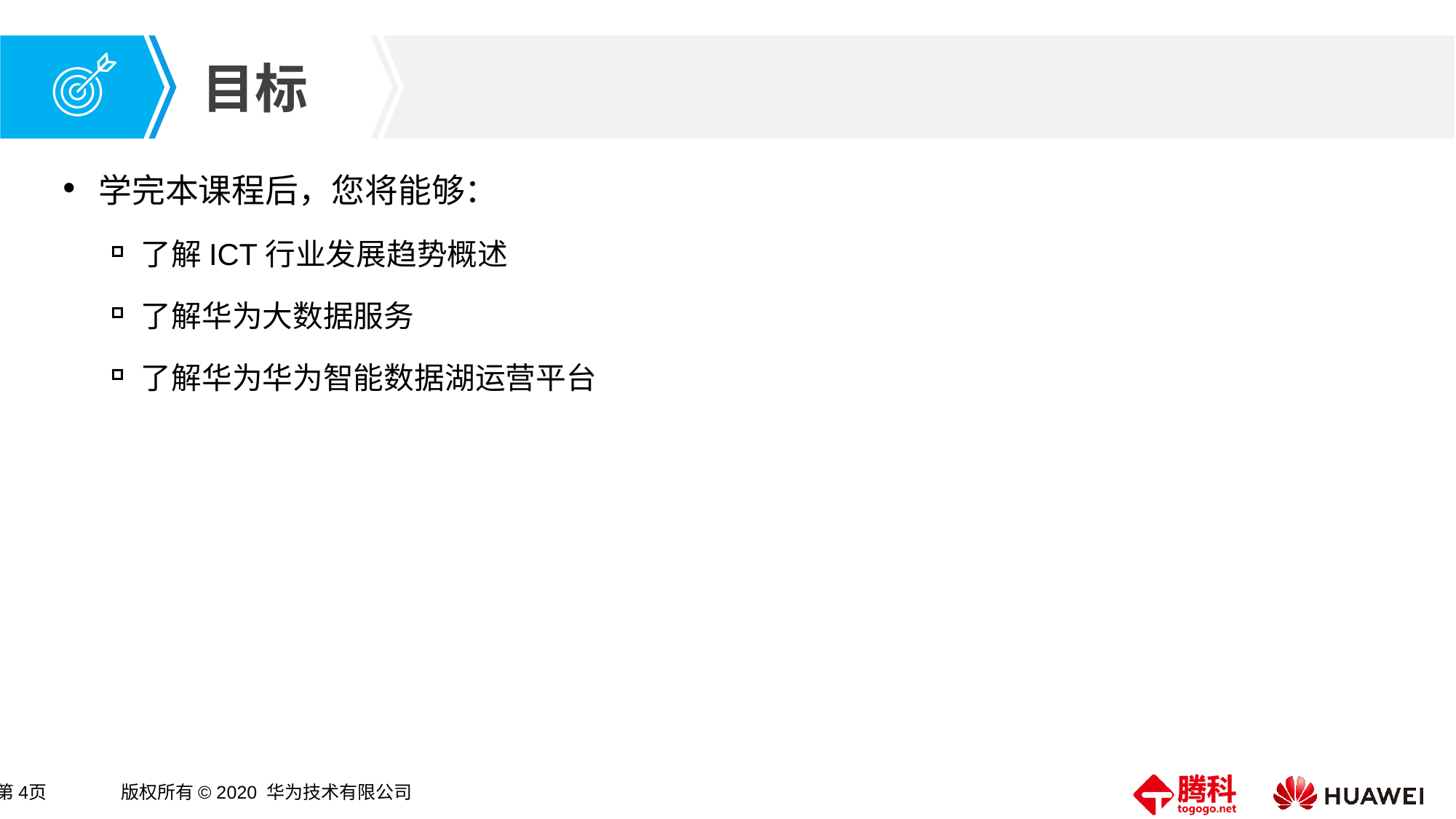

学完本课程后，您将能够：
了解ICT行业发展趋势概述
了解华为大数据服务
了解华为华为智能数据湖运营平台